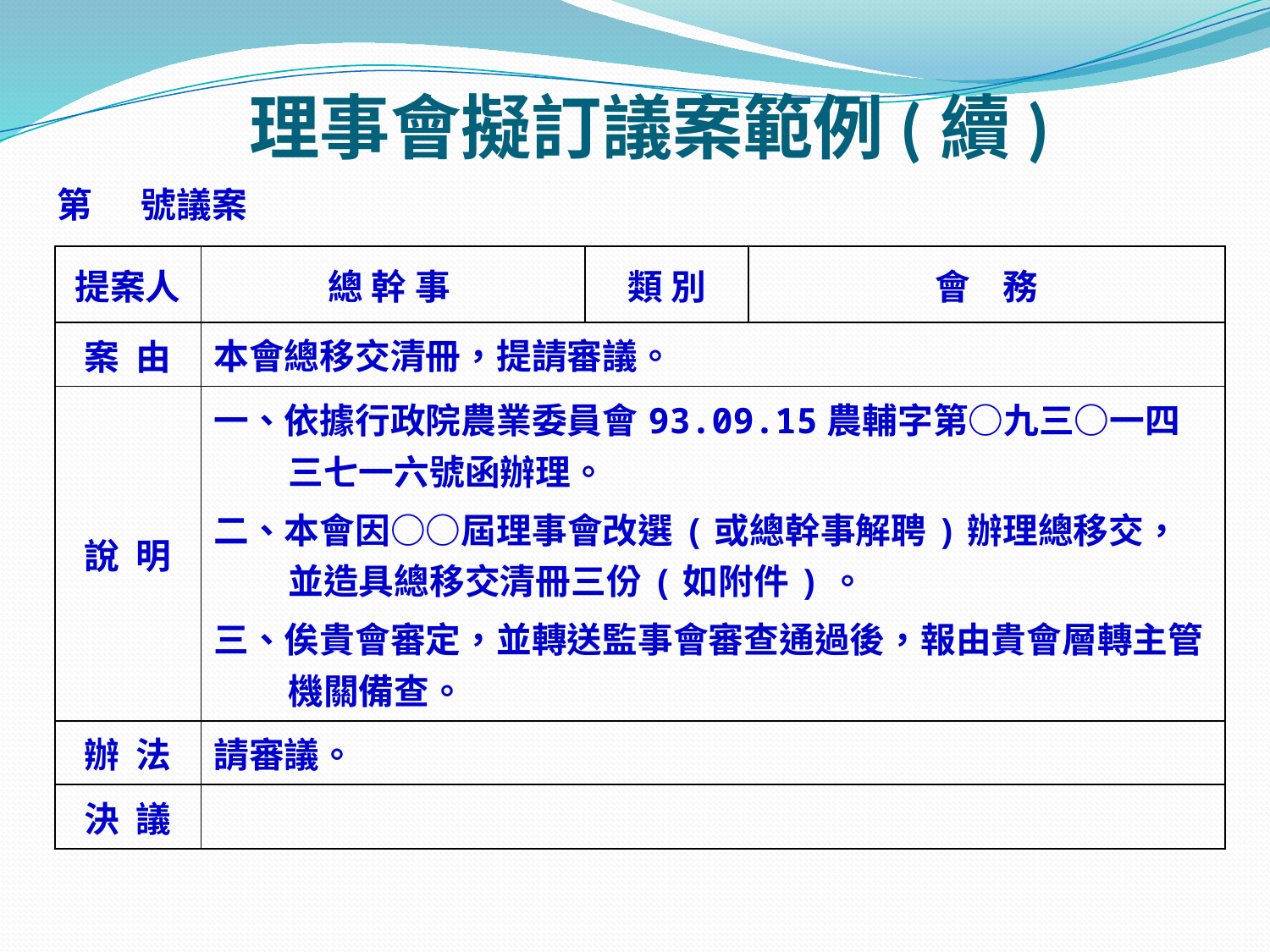

# 理事會擬訂議案範例(續)
第      號議案
| 提案人 | 總 幹 事 | 類 別 | 會 務 |
| --- | --- | --- | --- |
| 案 由 | 本會總移交清冊，提請審議。 |  |  |
| 說 明 | 一、依據行政院農業委員會93.09.15農輔字第○九三○一四三七一六號函辦理。 二、本會因○○屆理事會改選(或總幹事解聘)辦理總移交，並造具總移交清冊三份(如附件)。 三、俟貴會審定，並轉送監事會審查通過後，報由貴會層轉主管機關備查。 |  |  |
| 辦 法 | 請審議。 |  |  |
| 決 議 |  |  |  |